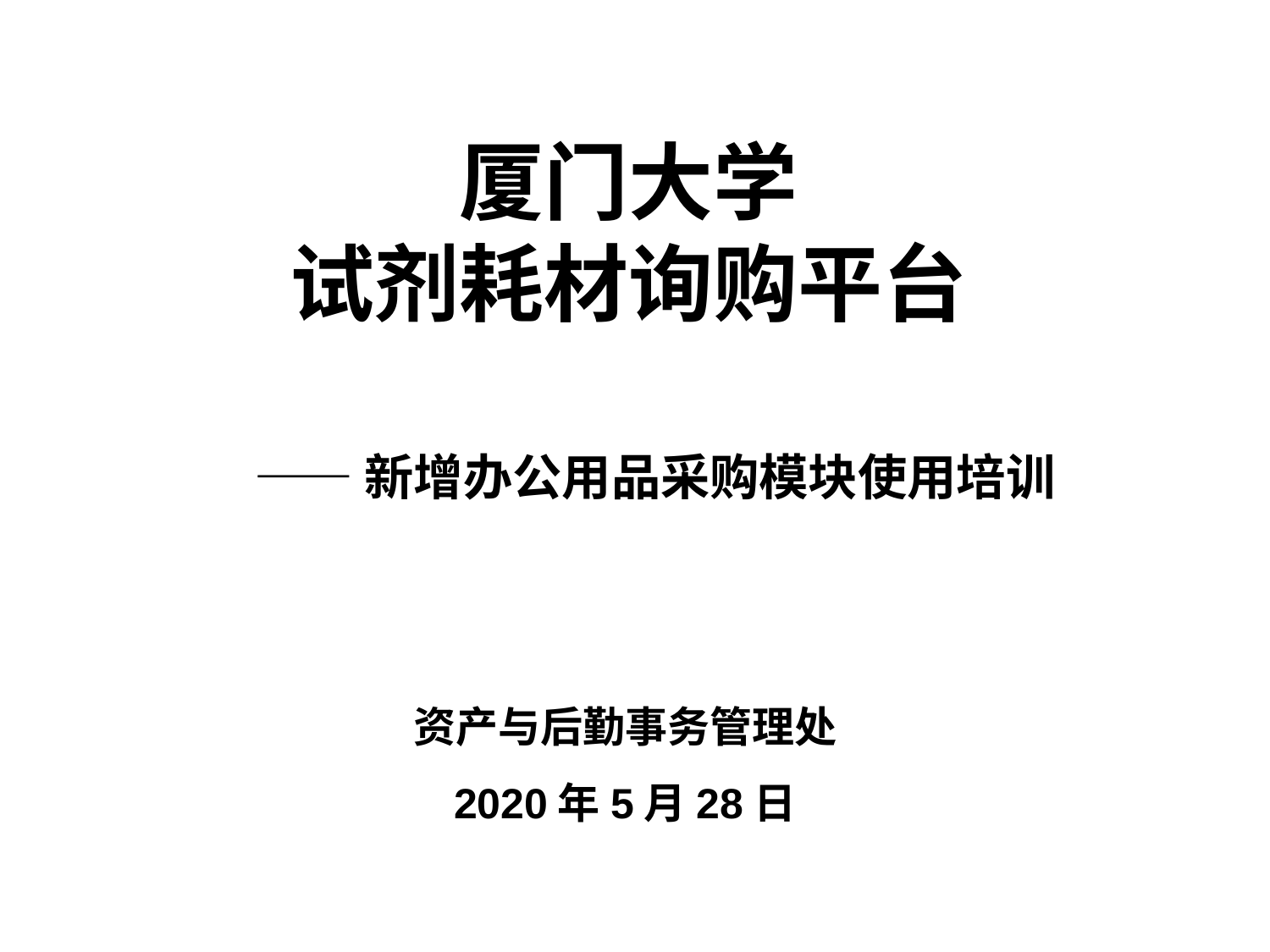

# 厦门大学 试剂耗材询购平台
——新增办公用品采购模块使用培训
资产与后勤事务管理处
2020年5月28日